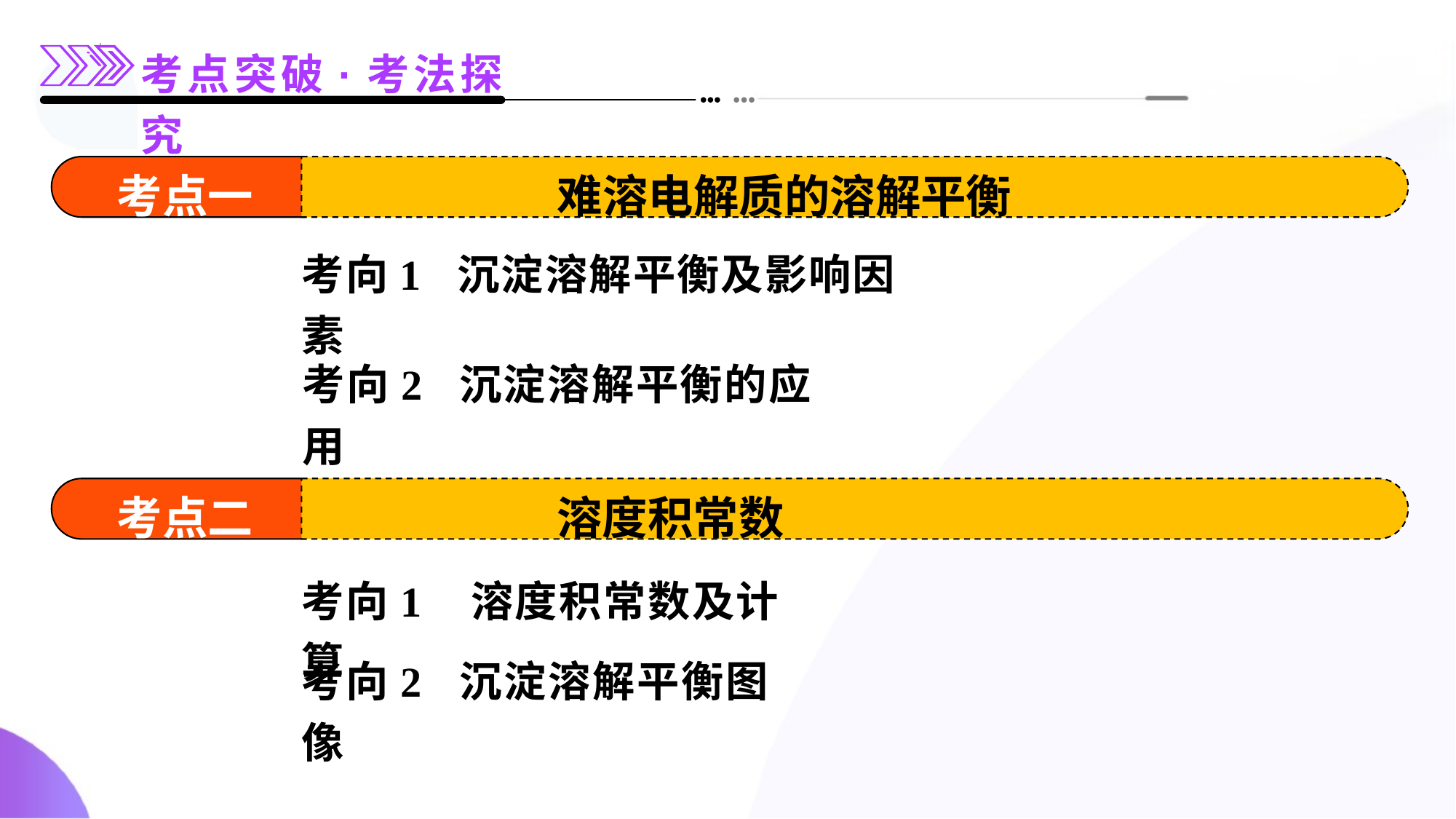

考点一

难溶电解质的溶解平衡
考向1  沉淀溶解平衡及影响因素
考向2  沉淀溶解平衡的应用

考点二

溶度积常数
考向1   溶度积常数及计算
考向2  沉淀溶解平衡图像